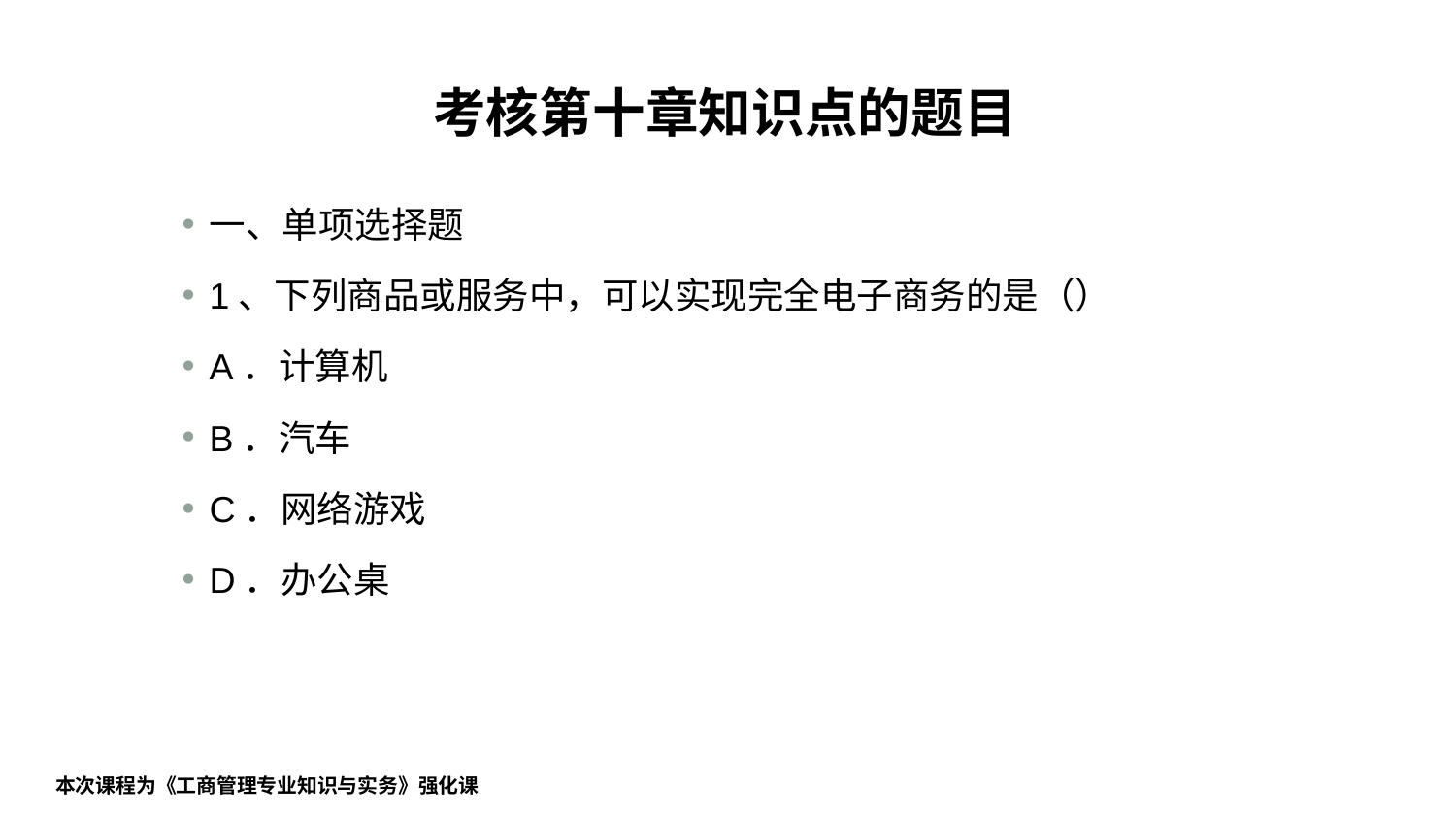

# 考核第十章知识点的题目
一、单项选择题
1、下列商品或服务中，可以实现完全电子商务的是（）
A．计算机
B．汽车
C．网络游戏
D．办公桌